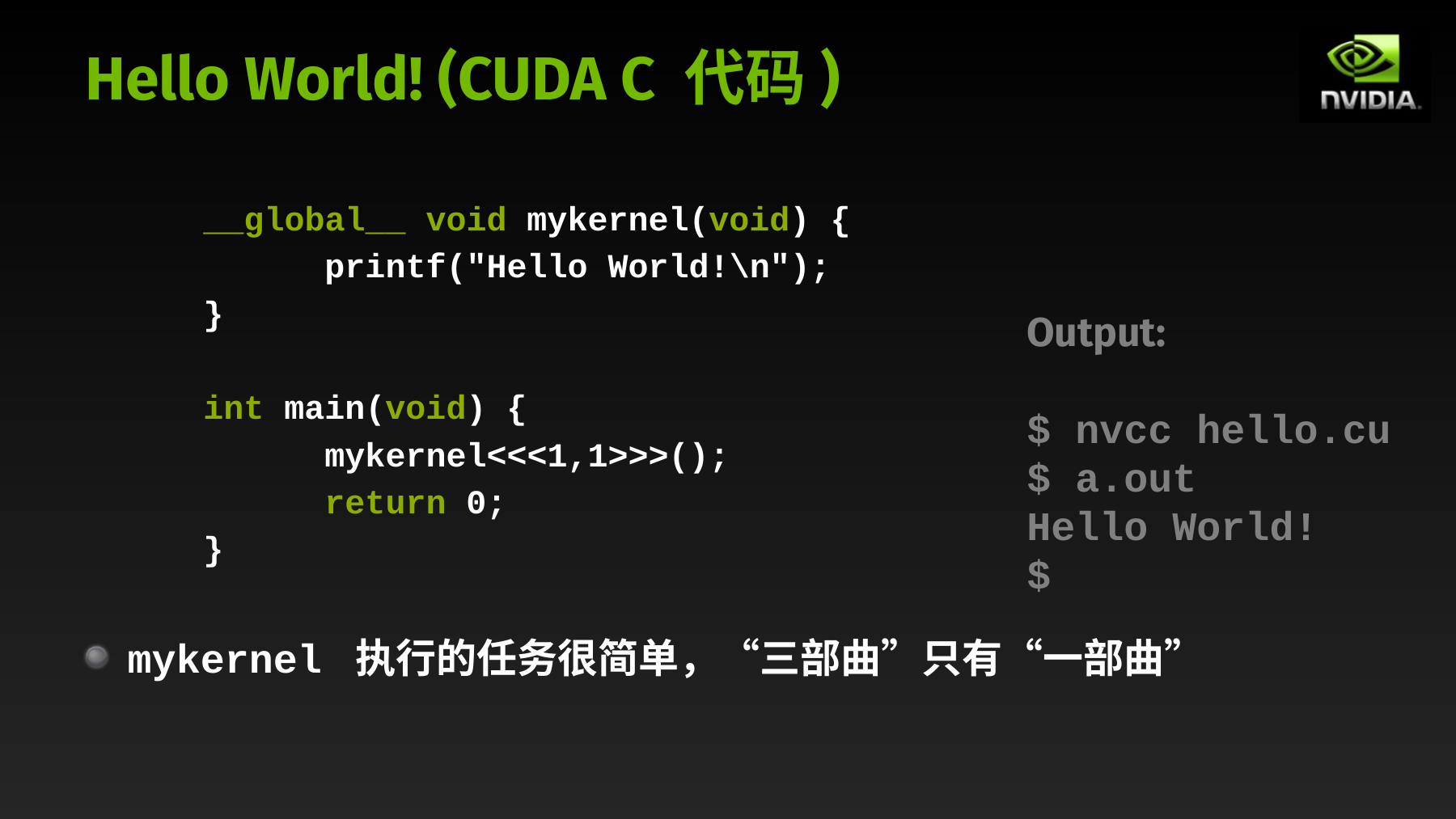

# Hello World! (CUDA C 代码)
	__global__ void mykernel(void) {
		printf("Hello World!\n");
	}

	int main(void) {
		mykernel<<<1,1>>>();
		return 0;
	}

mykernel 执行的任务很简单，“三部曲”只有“一部曲”

Output:

$ nvcc hello.cu
$ a.out
Hello World!
$